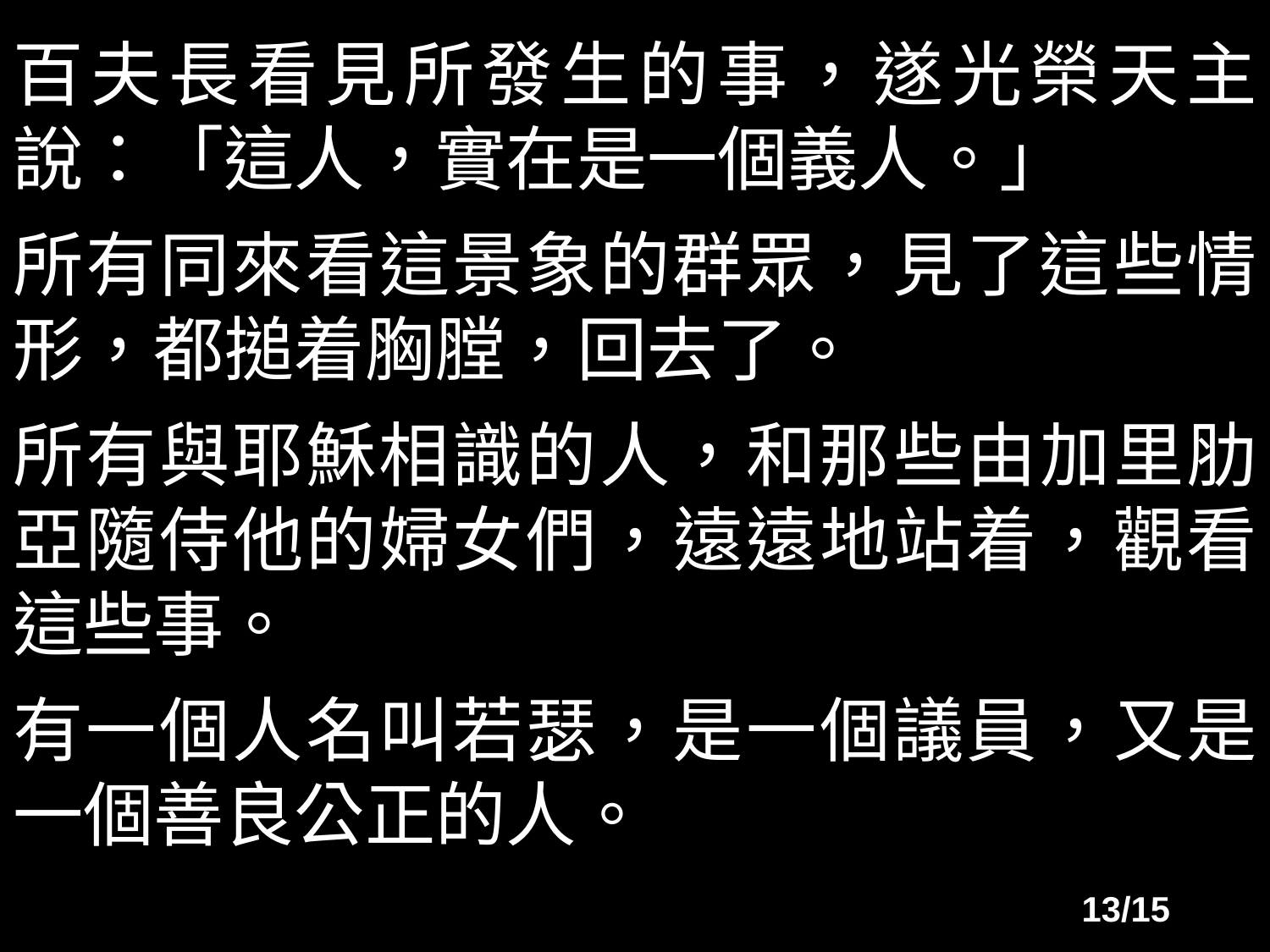

百夫長看見所發生的事，遂光榮天主說：「這人，實在是一個義人。」
所有同來看這景象的群眾，見了這些情形，都搥着胸膛，回去了。
所有與耶穌相識的人，和那些由加里肋亞隨侍他的婦女們，遠遠地站着，觀看這些事。
有一個人名叫若瑟，是一個議員，又是一個善良公正的人。

13/15